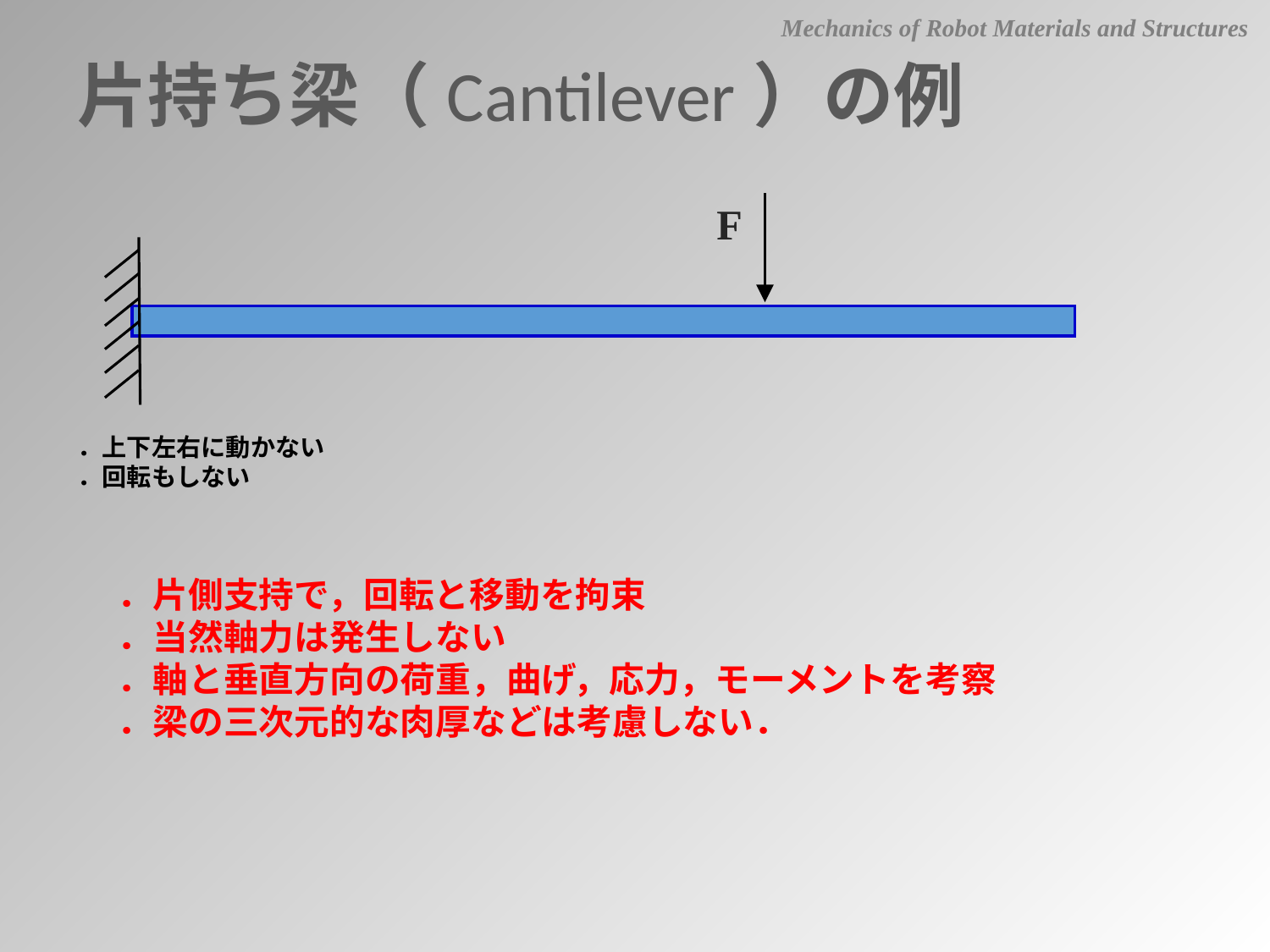

Mechanics of Robot Materials and Structures
片持ち梁（Cantilever）の例
F

．上下左右に動かない
．回転もしない
．片側支持で，回転と移動を拘束
．当然軸力は発生しない
．軸と垂直方向の荷重，曲げ，応力，モーメントを考察
．梁の三次元的な肉厚などは考慮しない．